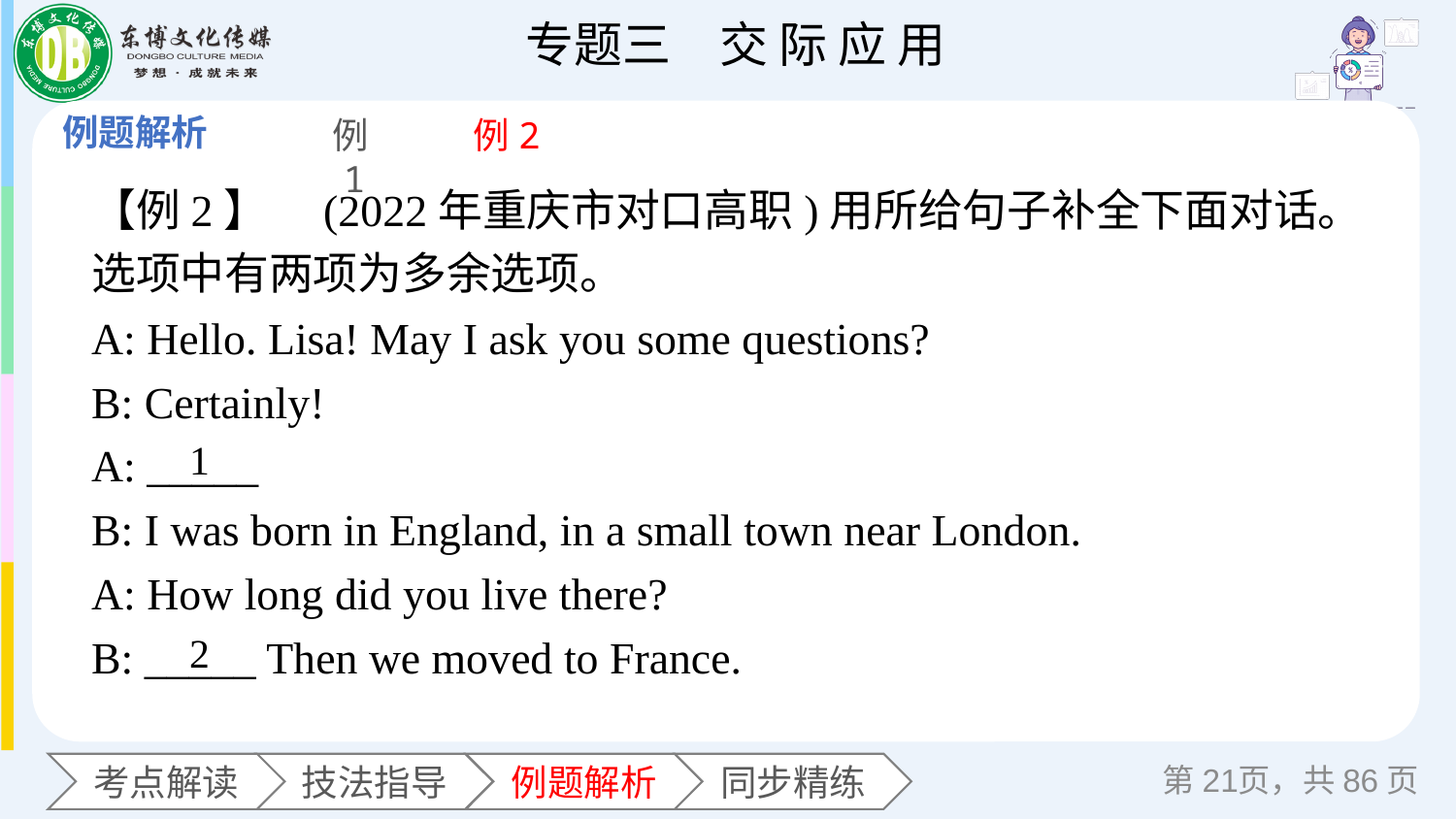

例1
例2
【例2】　(2022年重庆市对口高职)用所给句子补全下面对话。选项中有两项为多余选项。
A: Hello. Lisa! May I ask you some questions?
B: Certainly!
A: _____
B: I was born in England, in a small town near London.
A: How long did you live there?
B: _____ Then we moved to France.
1
2
第21页，共86页